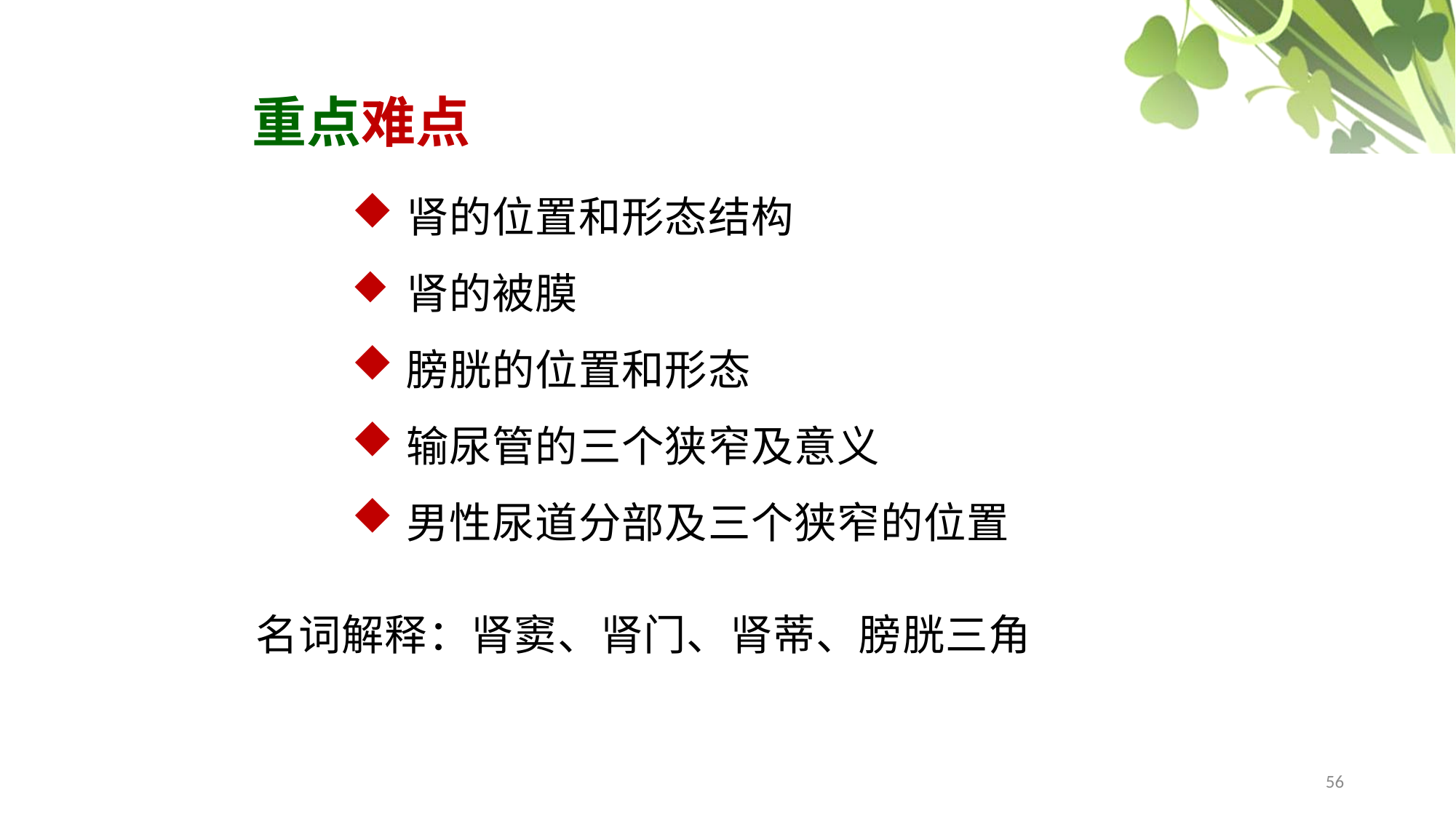

重点难点
肾的位置和形态结构
肾的被膜
膀胱的位置和形态
输尿管的三个狭窄及意义
男性尿道分部及三个狭窄的位置
名词解释：肾窦、肾门、肾蒂、膀胱三角
56